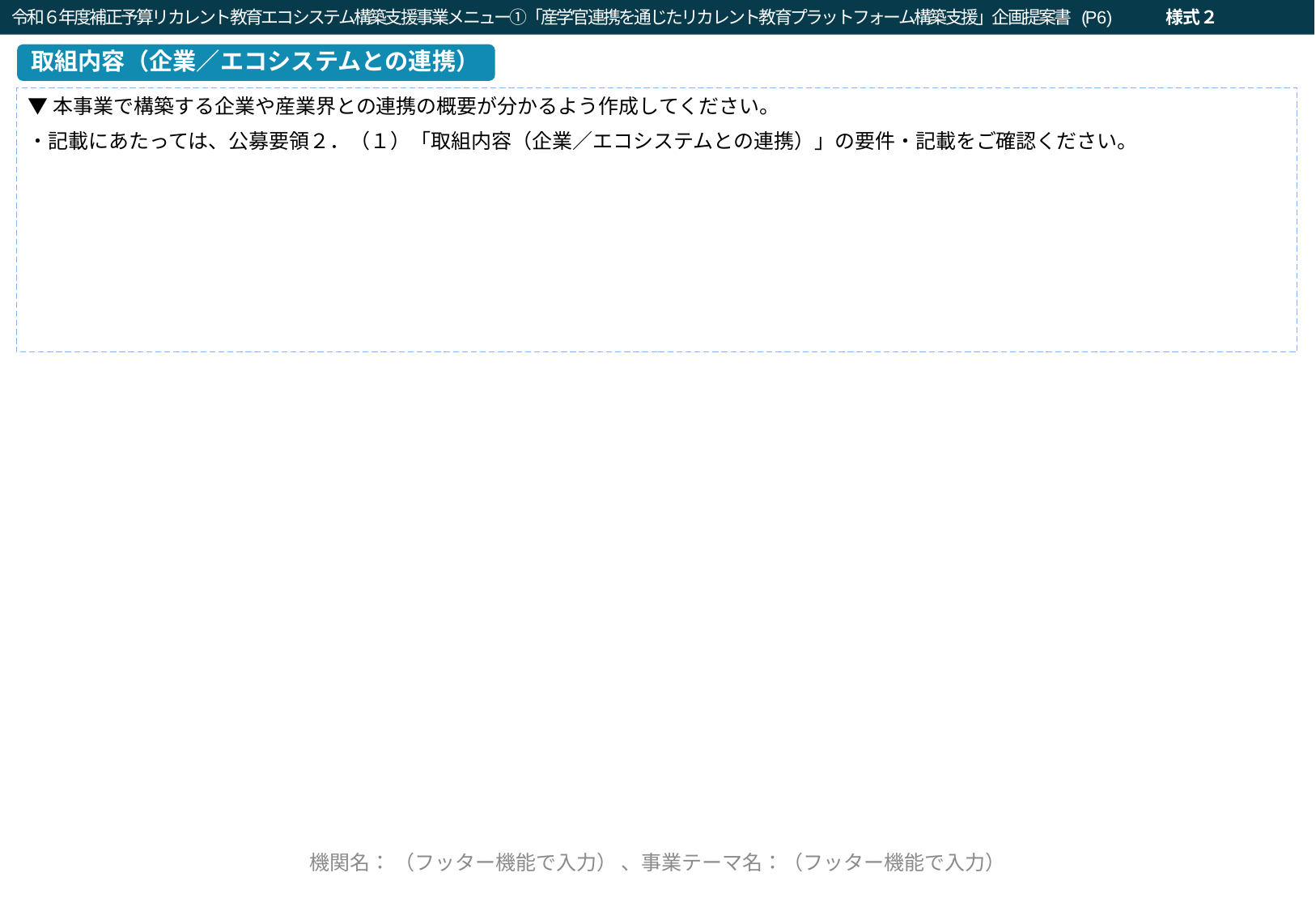

令和６年度補正予算リカレント教育エコシステム構築支援事業メニュー①「産学官連携を通じたリカレント教育プラットフォーム構築支援」企画提案書 (P6)　　　様式２
令和２年度「就職・転職支援のための大学リカレント教育推進事業（就職・転職支援のためのリカレント教育プログラムの開発・実施）」企画提案書（a：求職支援）(P6)
取組内容（企業／エコシステムとの連携）
▼本事業で構築する企業や産業界との連携の概要が分かるよう作成してください。
・記載にあたっては、公募要領２．（１）「取組内容（企業／エコシステムとの連携）」の要件・記載をご確認ください。

←フッターを以後のページ全てに必ず記入
機関名： （フッター機能で入力） 、事業テーマ名：（フッター機能で入力）